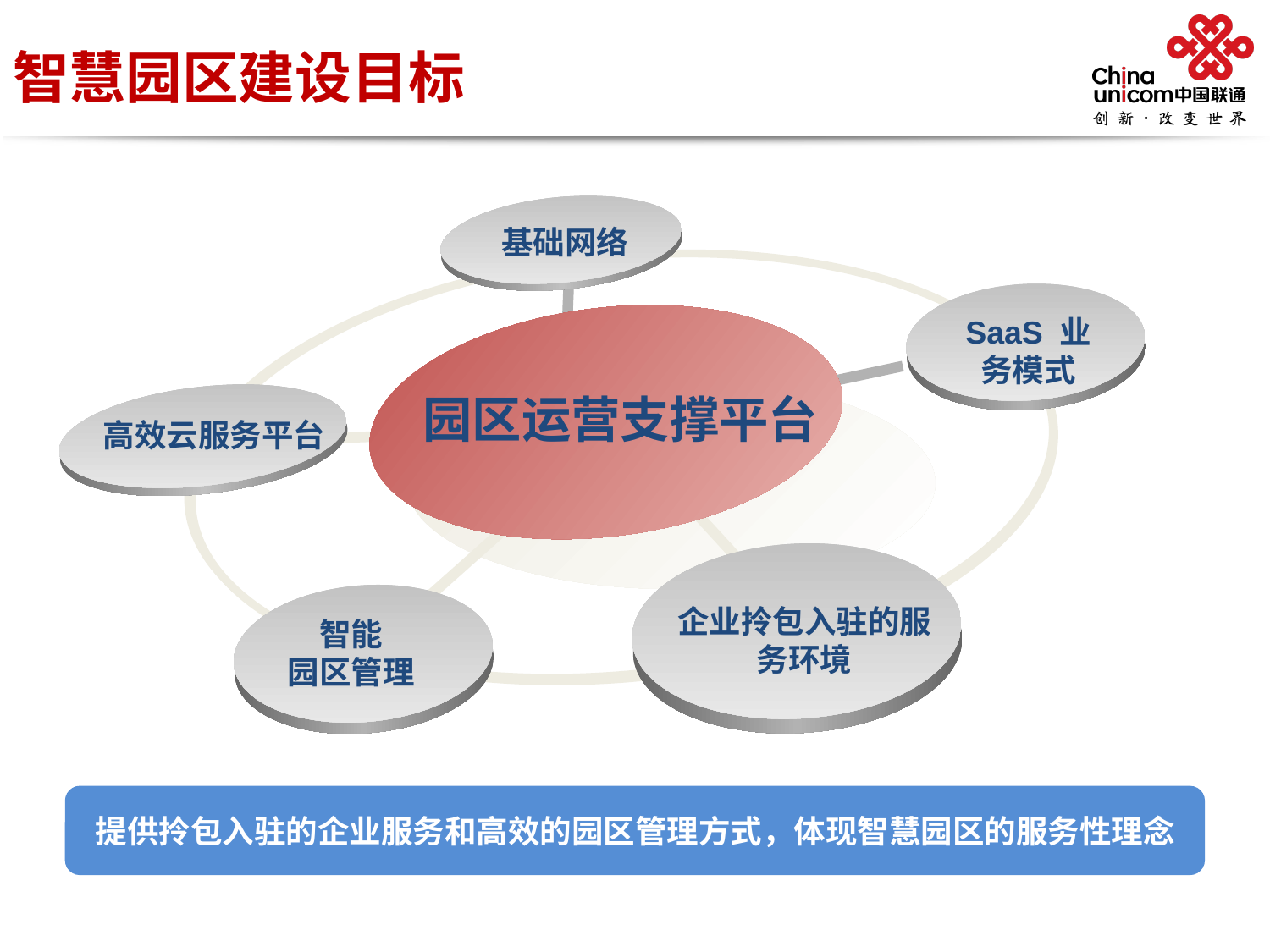

# 智慧园区建设目标

基础网络

SaaS 业务模式

园区运营支撑平台

高效云服务平台

企业拎包入驻的服务环境
智能
园区管理
提供拎包入驻的企业服务和高效的园区管理方式，体现智慧园区的服务性理念